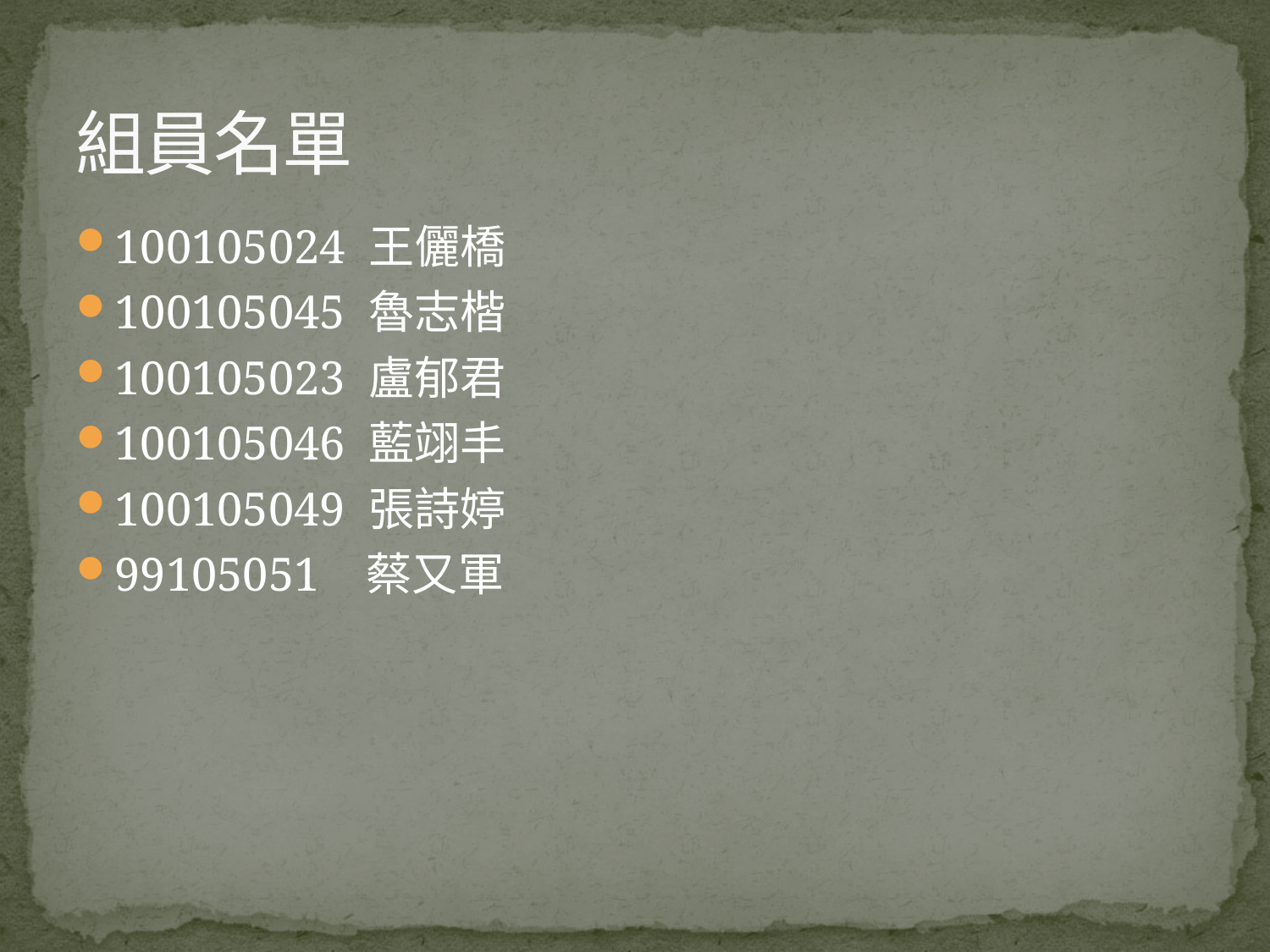

# 組員名單
100105024 王儷橋
100105045 魯志楷
100105023 盧郁君
100105046 藍翊丰
100105049 張詩婷
99105051   蔡又軍